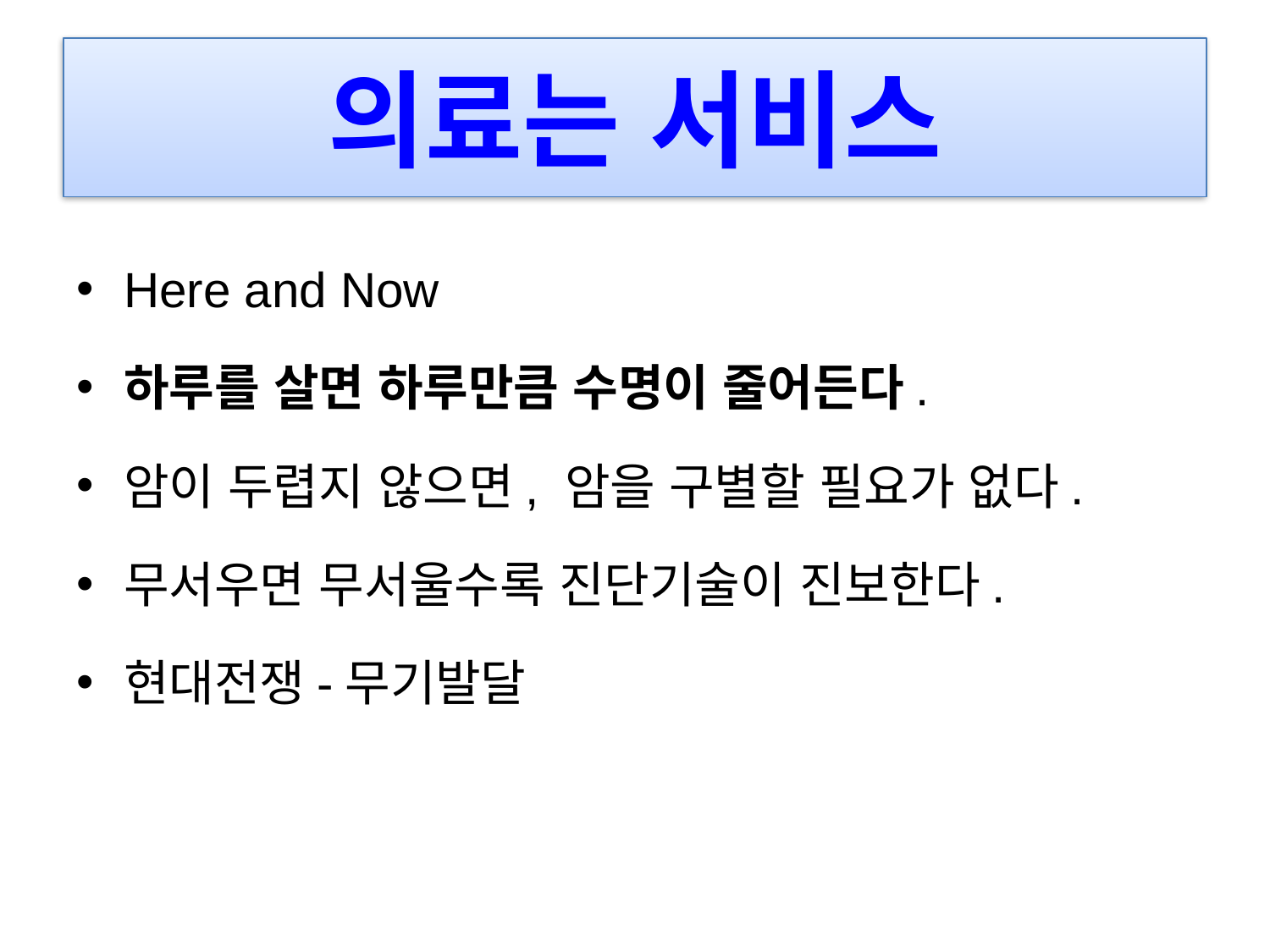

# 의료는 서비스
Here and Now
하루를 살면 하루만큼 수명이 줄어든다.
암이 두렵지 않으면, 암을 구별할 필요가 없다.
무서우면 무서울수록 진단기술이 진보한다.
현대전쟁-무기발달